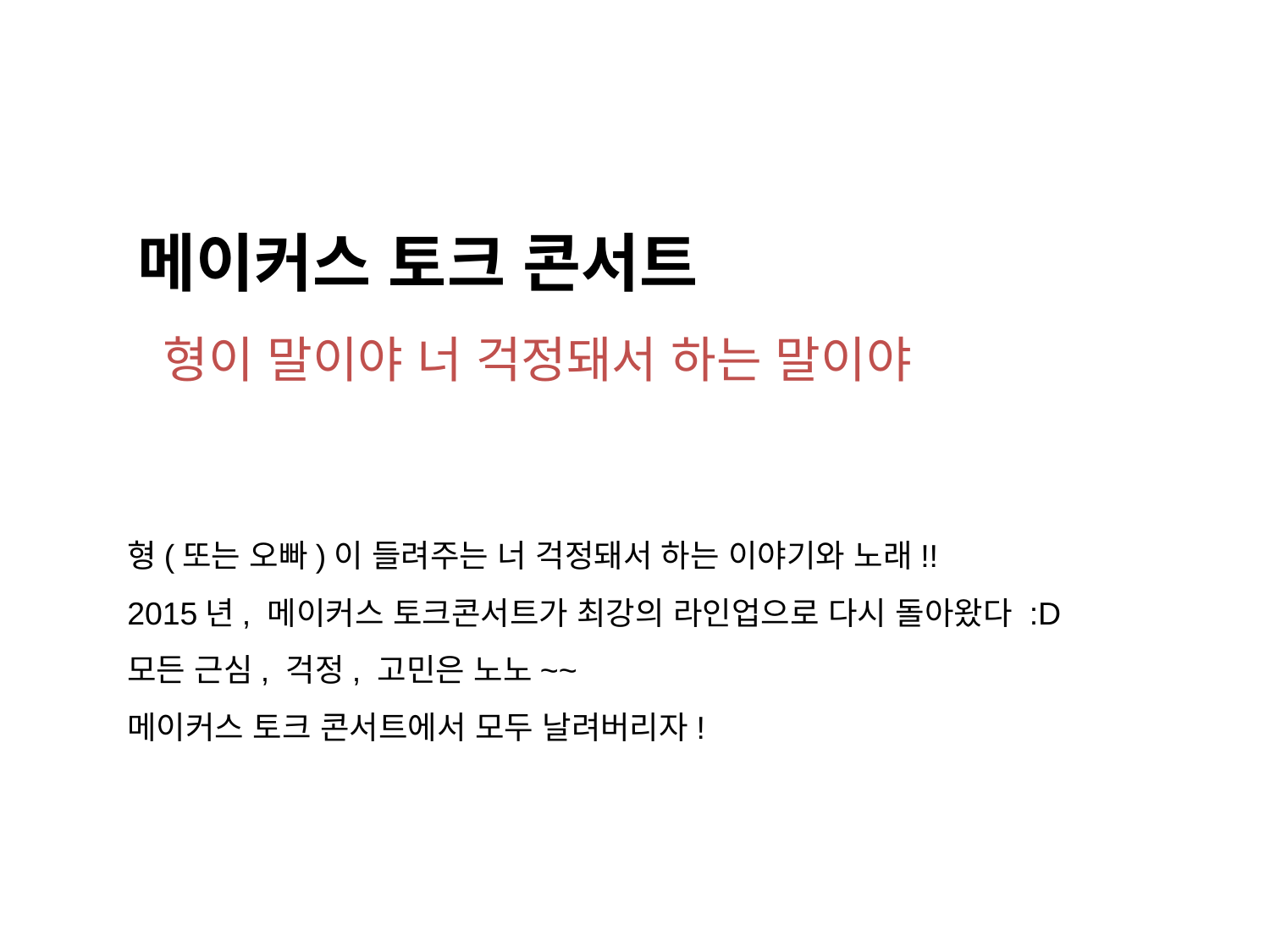

메이커스 토크 콘서트
 형이 말이야 너 걱정돼서 하는 말이야
형(또는 오빠)이 들려주는 너 걱정돼서 하는 이야기와 노래!!
2015년, 메이커스 토크콘서트가 최강의 라인업으로 다시 돌아왔다 :D
모든 근심, 걱정, 고민은 노노~~
메이커스 토크 콘서트에서 모두 날려버리자!